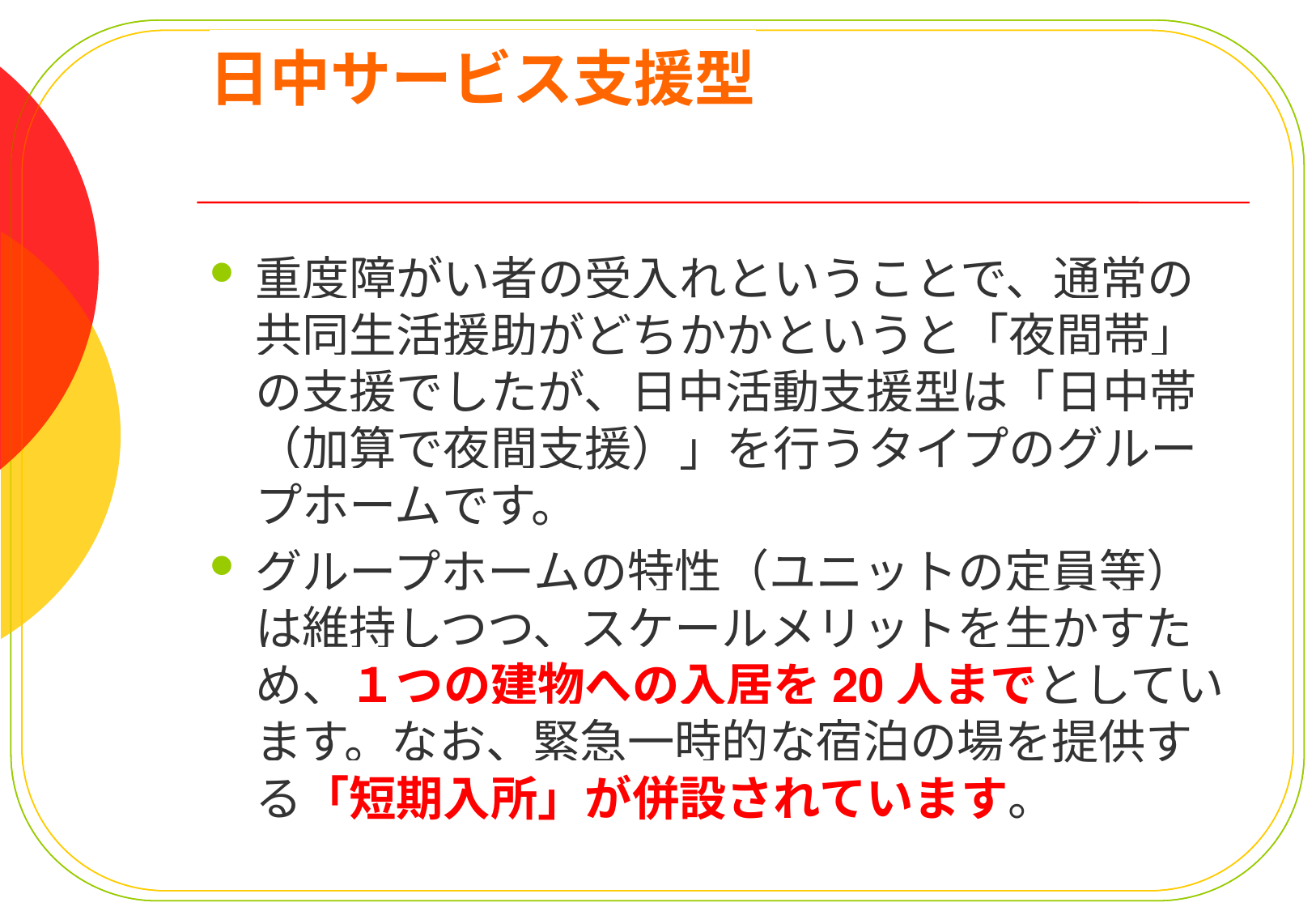

# 日中サービス支援型
重度障がい者の受入れということで、通常の共同生活援助がどちかかというと「夜間帯」の支援でしたが、日中活動支援型は「日中帯（加算で夜間支援）」を行うタイプのグループホームです。
グループホームの特性（ユニットの定員等）は維持しつつ、スケールメリットを生かすため、１つの建物への入居を20人までとしています。なお、緊急一時的な宿泊の場を提供する「短期入所」が併設されています。